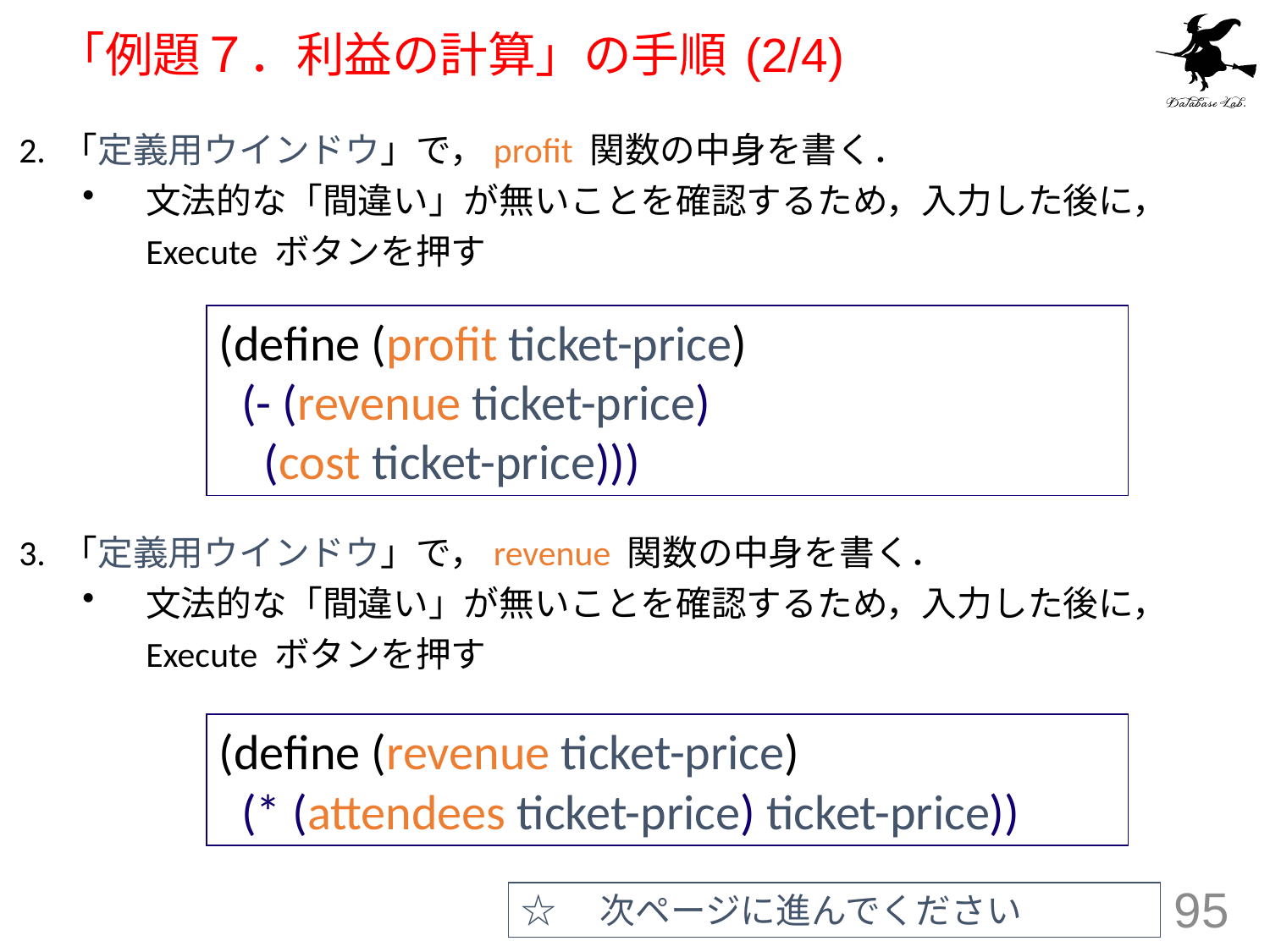

# 「例題７．利益の計算」の手順 (2/4)
2. 「定義用ウインドウ」で，profit 関数の中身を書く．
文法的な「間違い」が無いことを確認するため，入力した後に，
	Execute ボタンを押す
(define (profit ticket-price)
  (- (revenue ticket-price)
    (cost ticket-price)))
3. 「定義用ウインドウ」で，revenue 関数の中身を書く．
文法的な「間違い」が無いことを確認するため，入力した後に，
	Execute ボタンを押す
(define (revenue ticket-price)
  (* (attendees ticket-price) ticket-price))
☆　次ページに進んでください
95